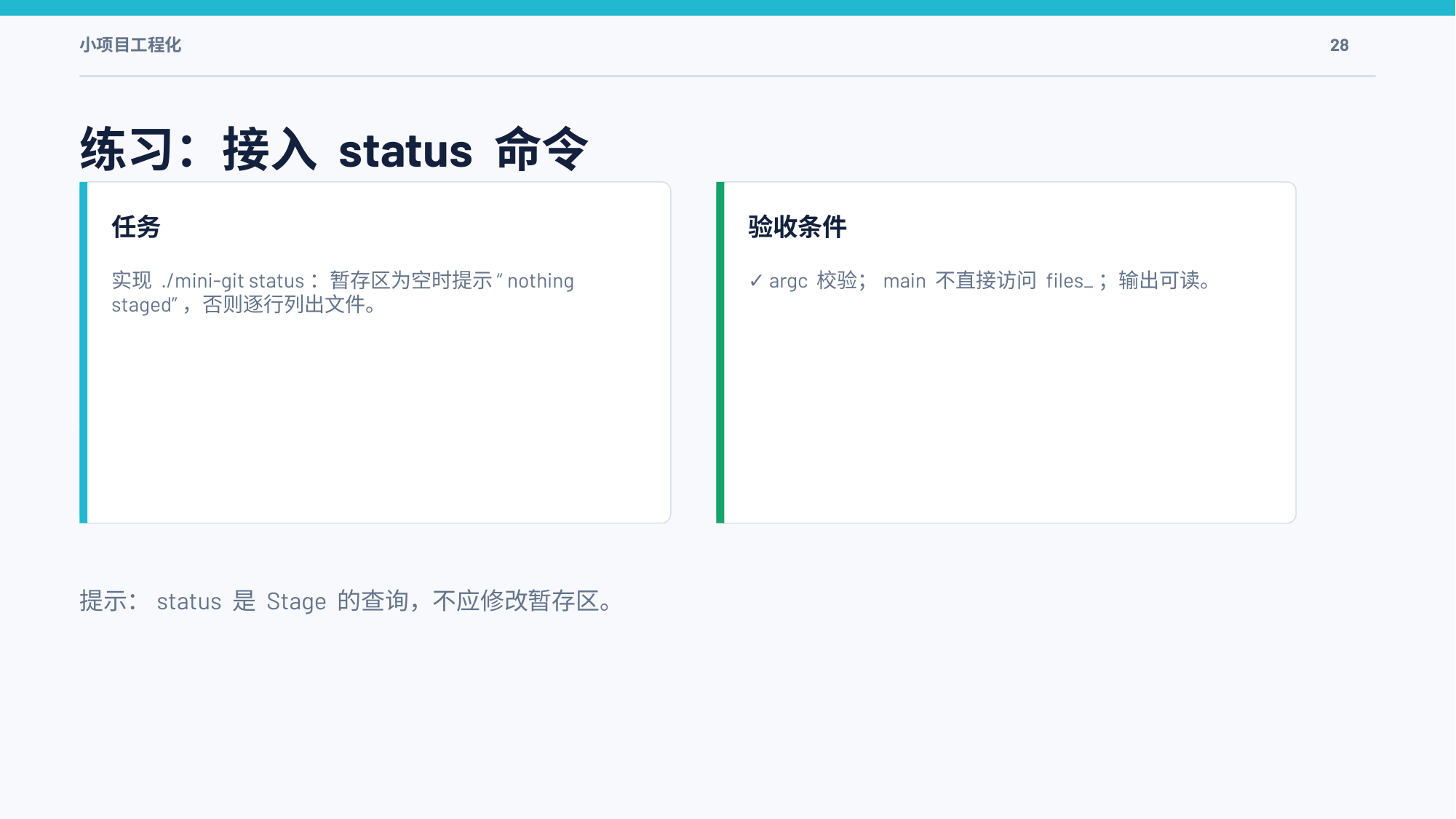

小项目工程化
28

练习：接入 status 命令

任务
验收条件
实现 ./mini-git status：暂存区为空时提示 “nothing staged”，否则逐行列出文件。
✓ argc 校验；main 不直接访问 files_；输出可读。
提示：status 是 Stage 的查询，不应修改暂存区。